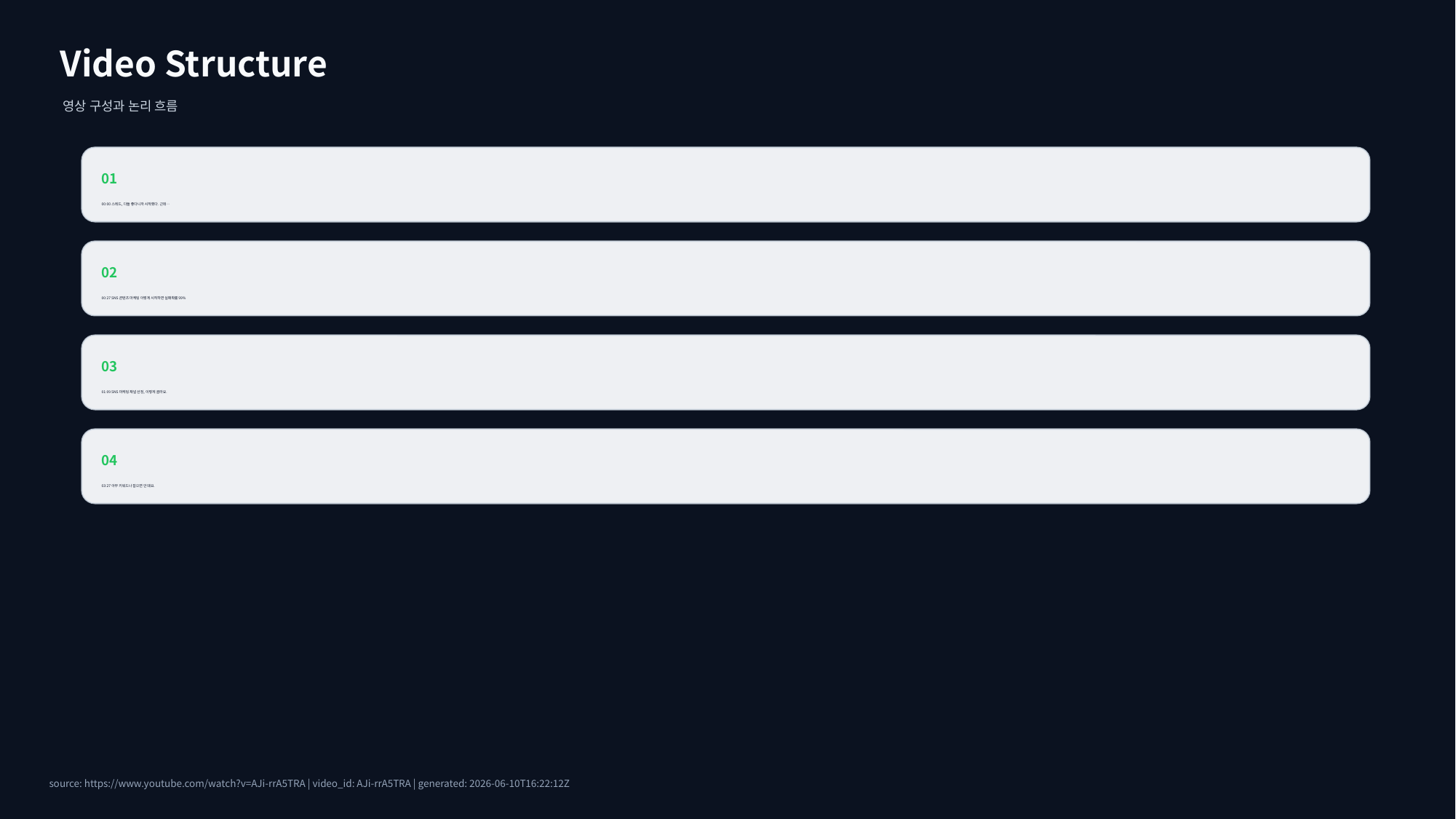

Video Structure
영상 구성과 논리 흐름

01
00:00 스레드, 다들 좋다니까 시작했다. 근데…

02
00:27 SNS 콘텐츠 마케팅 이렇게 시작하면 실패확률 99%

03
01:09 SNS 마케팅 채널 선정, 이렇게 골라요.

04
03:27 아무 키워드나 잡으면 안 돼요.
source: https://www.youtube.com/watch?v=AJi-rrA5TRA | video_id: AJi-rrA5TRA | generated: 2026-06-10T16:22:12Z